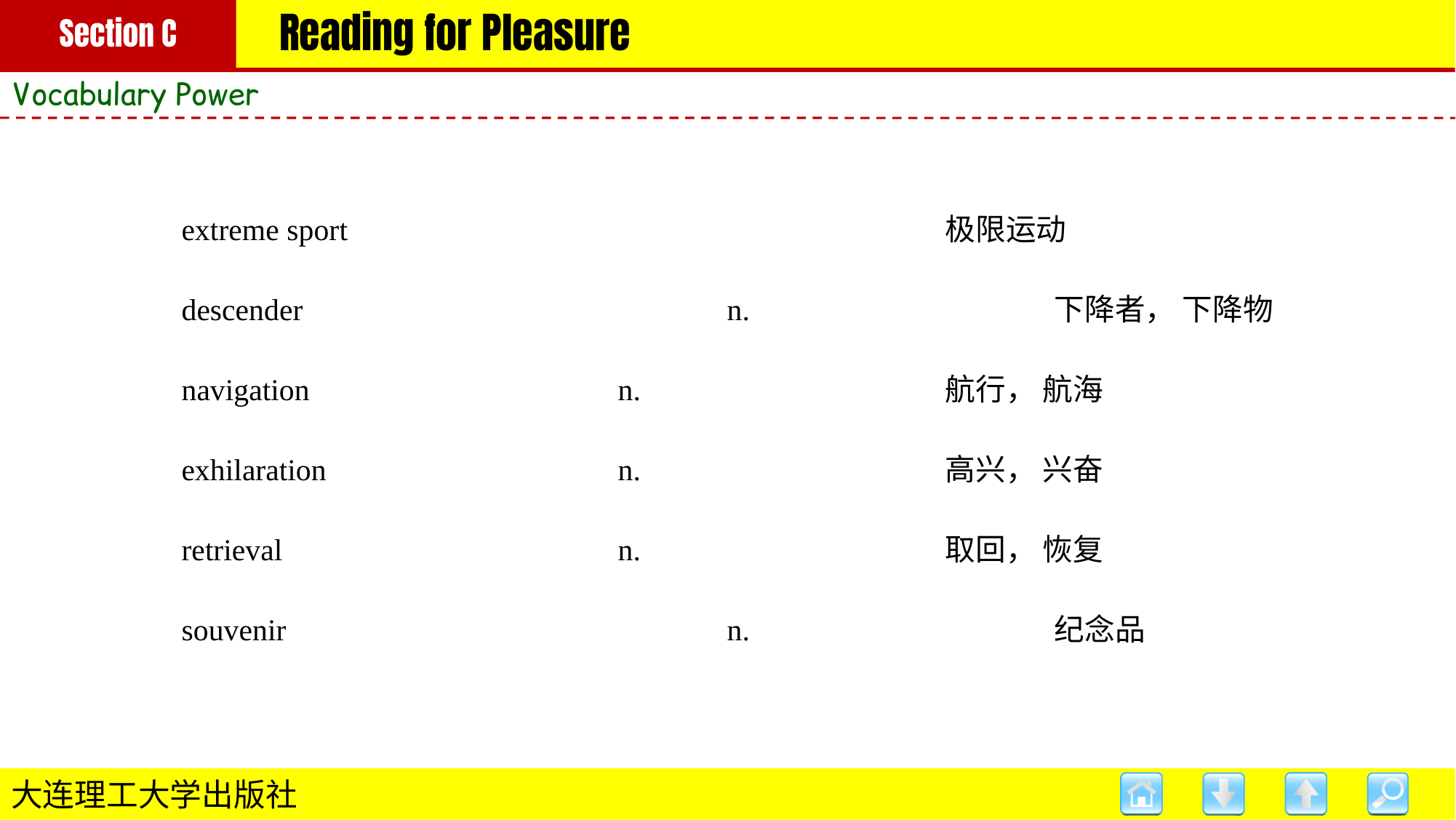

Section C
# Reading for Pleasure
Vocabulary Power
extreme sport 						极限运动
descender 				n. 			下降者， 下降物
navigation 			n. 			航行， 航海
exhilaration 			n. 			高兴， 兴奋
retrieval 				n. 			取回， 恢复
souvenir 				n. 			纪念品